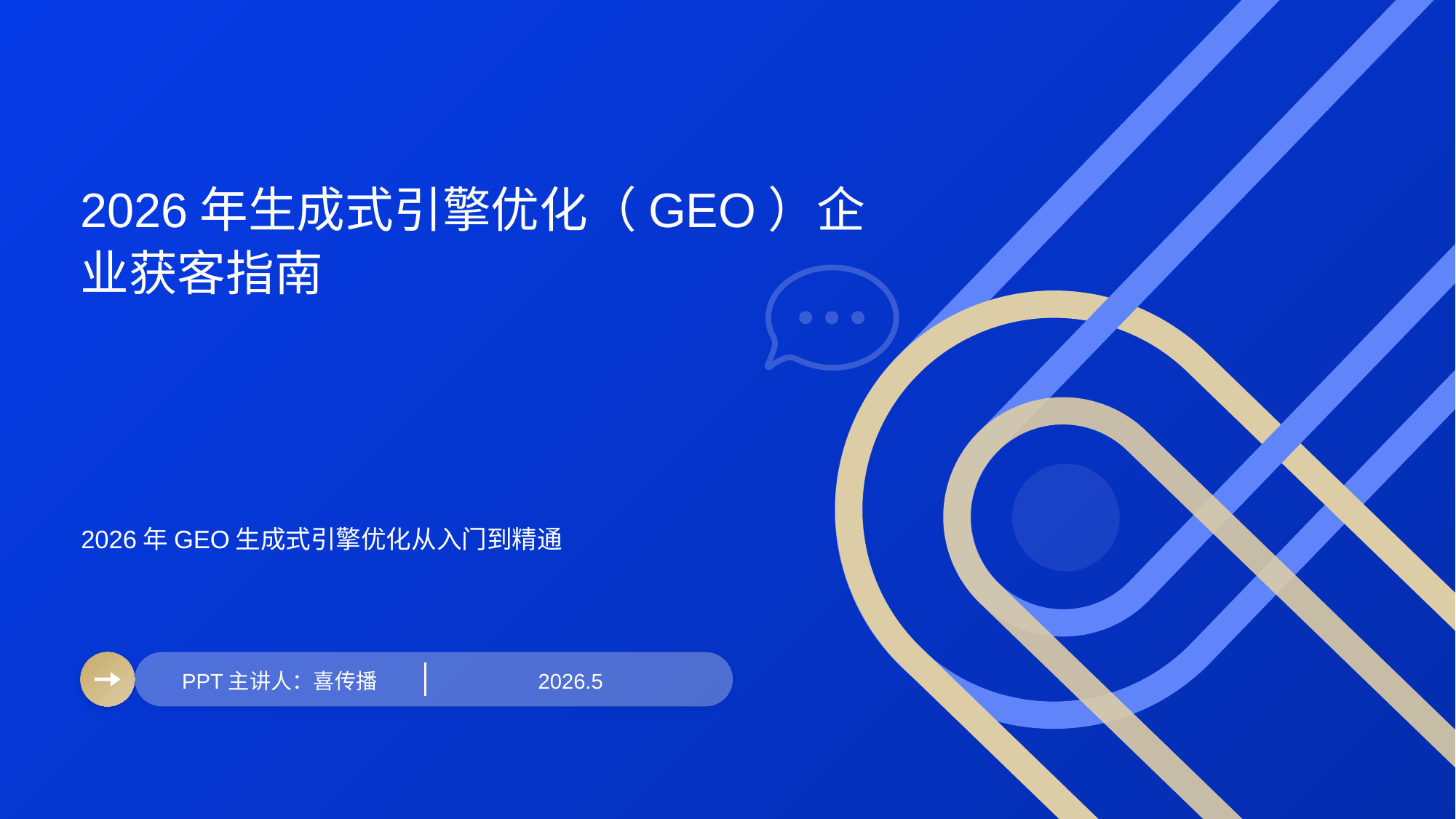

2026年生成式引擎优化（GEO）企业获客指南

2026年GEO生成式引擎优化从入门到精通

PPT主讲人：喜传播
2026.5